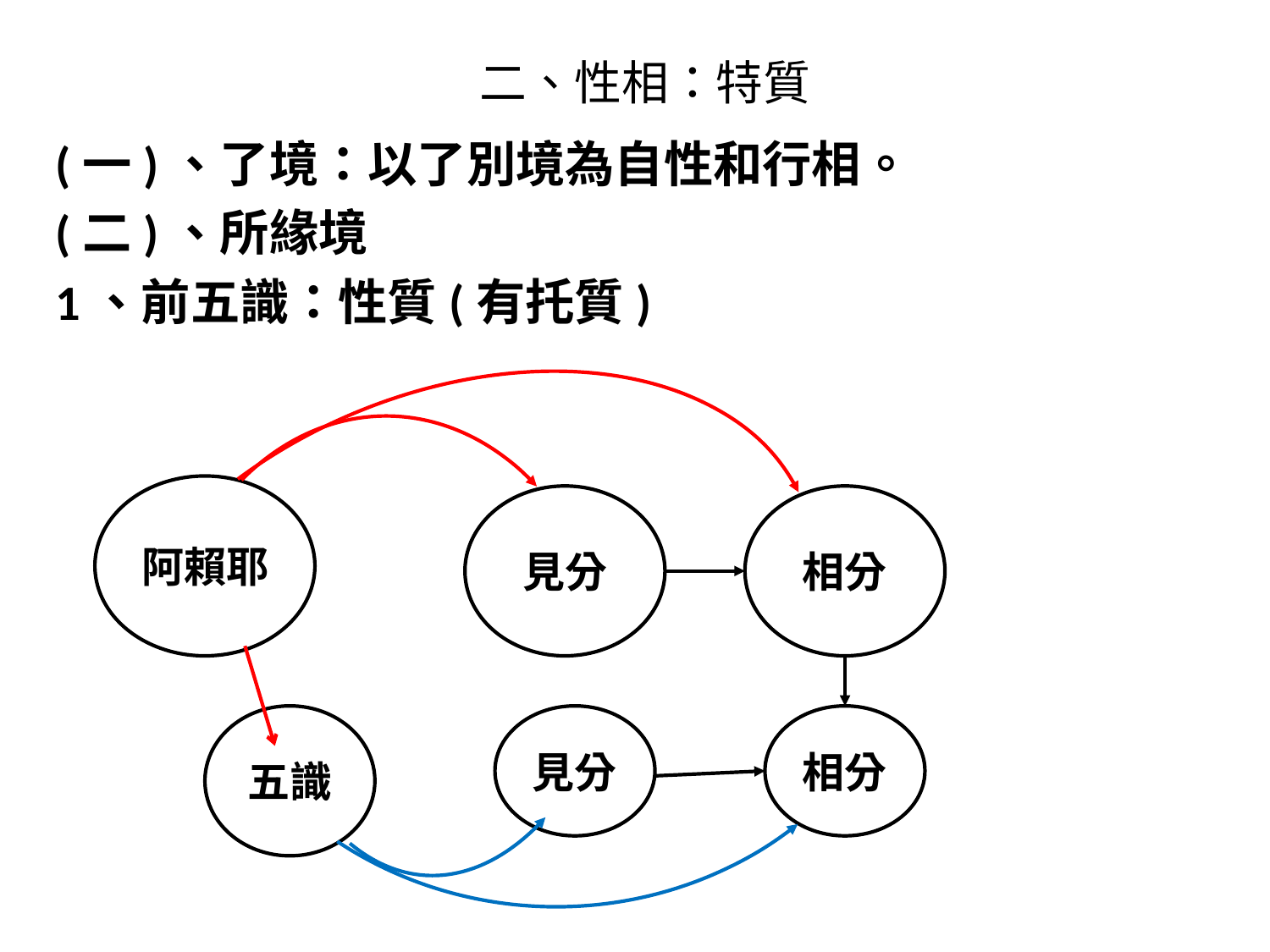

# 二、性相：特質
(一)、了境：以了別境為自性和行相。
(二)、所緣境
1、前五識：性質(有托質)

阿賴耶
見分
相分
五識
見分
相分